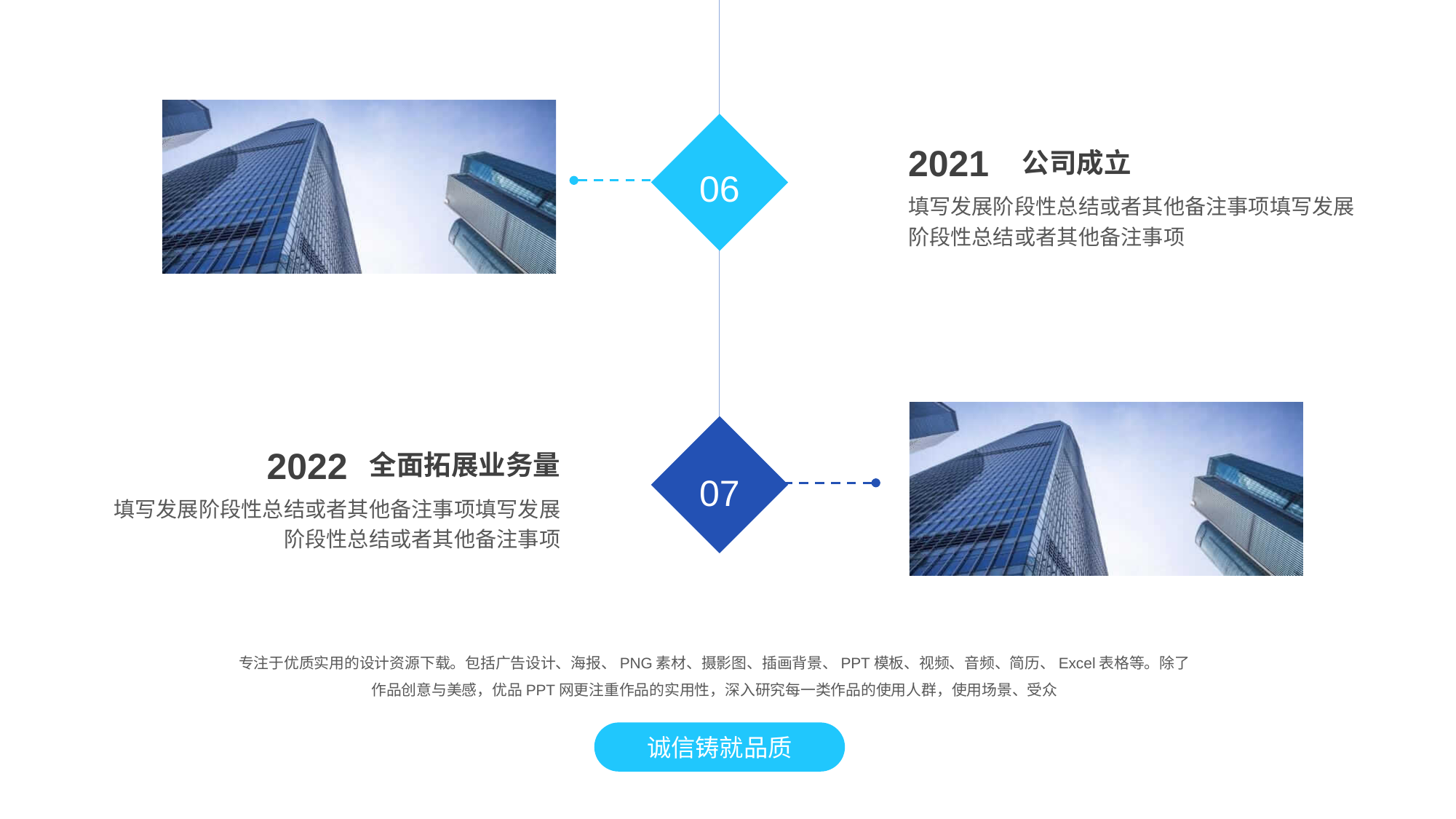

萌芽期

2021
公司成立
填写发展阶段性总结或者其他备注事项填写发展阶段性总结或者其他备注事项
06

2022
全面拓展业务量
填写发展阶段性总结或者其他备注事项填写发展阶段性总结或者其他备注事项
07
专注于优质实用的设计资源下载。包括广告设计、海报、PNG素材、摄影图、插画背景、PPT模板、视频、音频、简历、Excel表格等。除了作品创意与美感，优品PPT网更注重作品的实用性，深入研究每一类作品的使用人群，使用场景、受众
诚信铸就品质